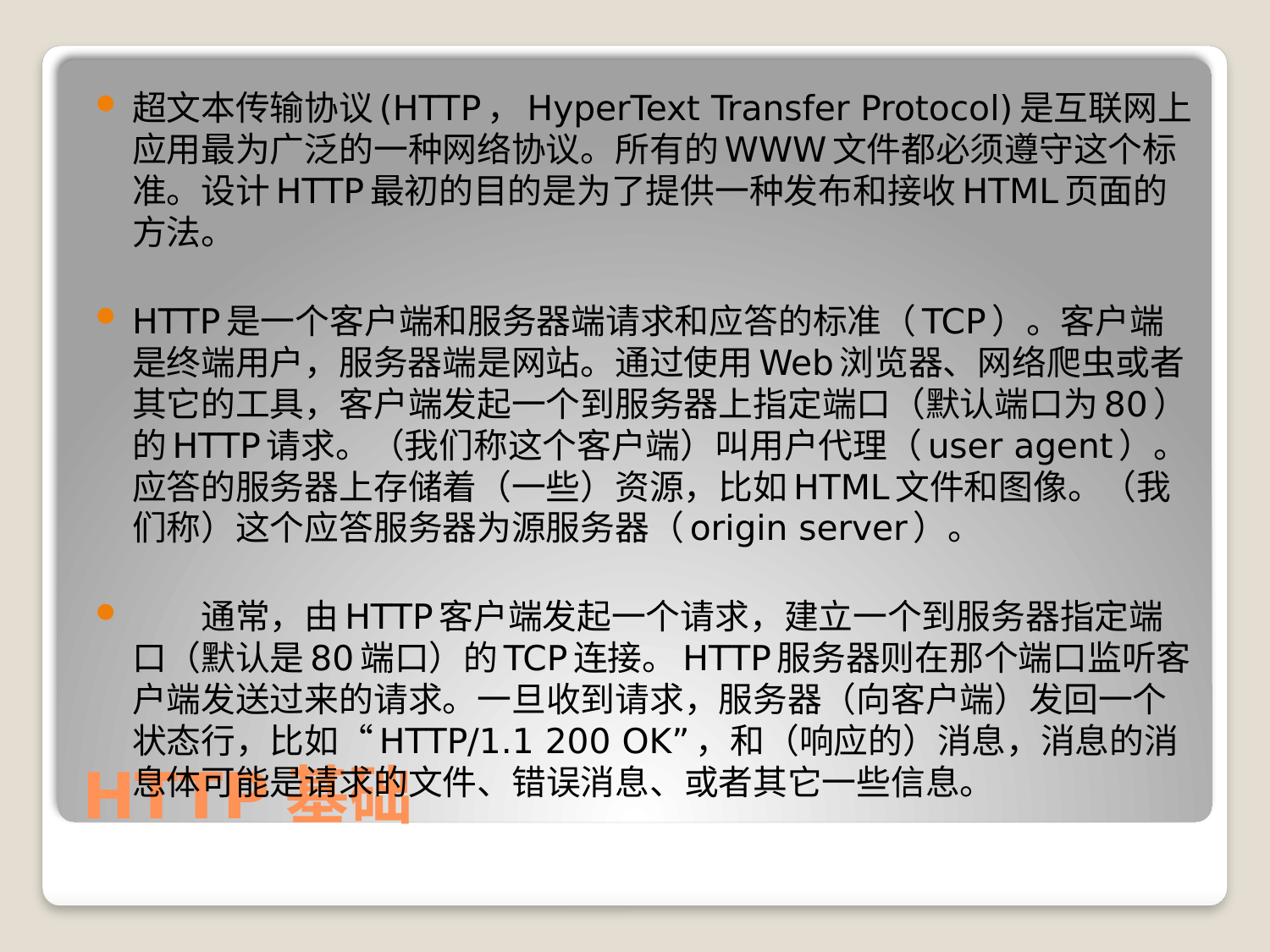

超文本传输协议(HTTP，HyperText Transfer Protocol)是互联网上应用最为广泛的一种网络协议。所有的WWW文件都必须遵守这个标准。设计HTTP最初的目的是为了提供一种发布和接收HTML页面的方法。

HTTP是一个客户端和服务器端请求和应答的标准（TCP）。客户端是终端用户，服务器端是网站。通过使用Web浏览器、网络爬虫或者其它的工具，客户端发起一个到服务器上指定端口（默认端口为80）的HTTP请求。（我们称这个客户端）叫用户代理（user agent）。应答的服务器上存储着（一些）资源，比如HTML文件和图像。（我们称）这个应答服务器为源服务器（origin server）。

　　通常，由HTTP客户端发起一个请求，建立一个到服务器指定端口（默认是80端口）的TCP连接。HTTP服务器则在那个端口监听客户端发送过来的请求。一旦收到请求，服务器（向客户端）发回一个状态行，比如“HTTP/1.1 200 OK”，和（响应的）消息，消息的消息体可能是请求的文件、错误消息、或者其它一些信息。
# HTTP基础